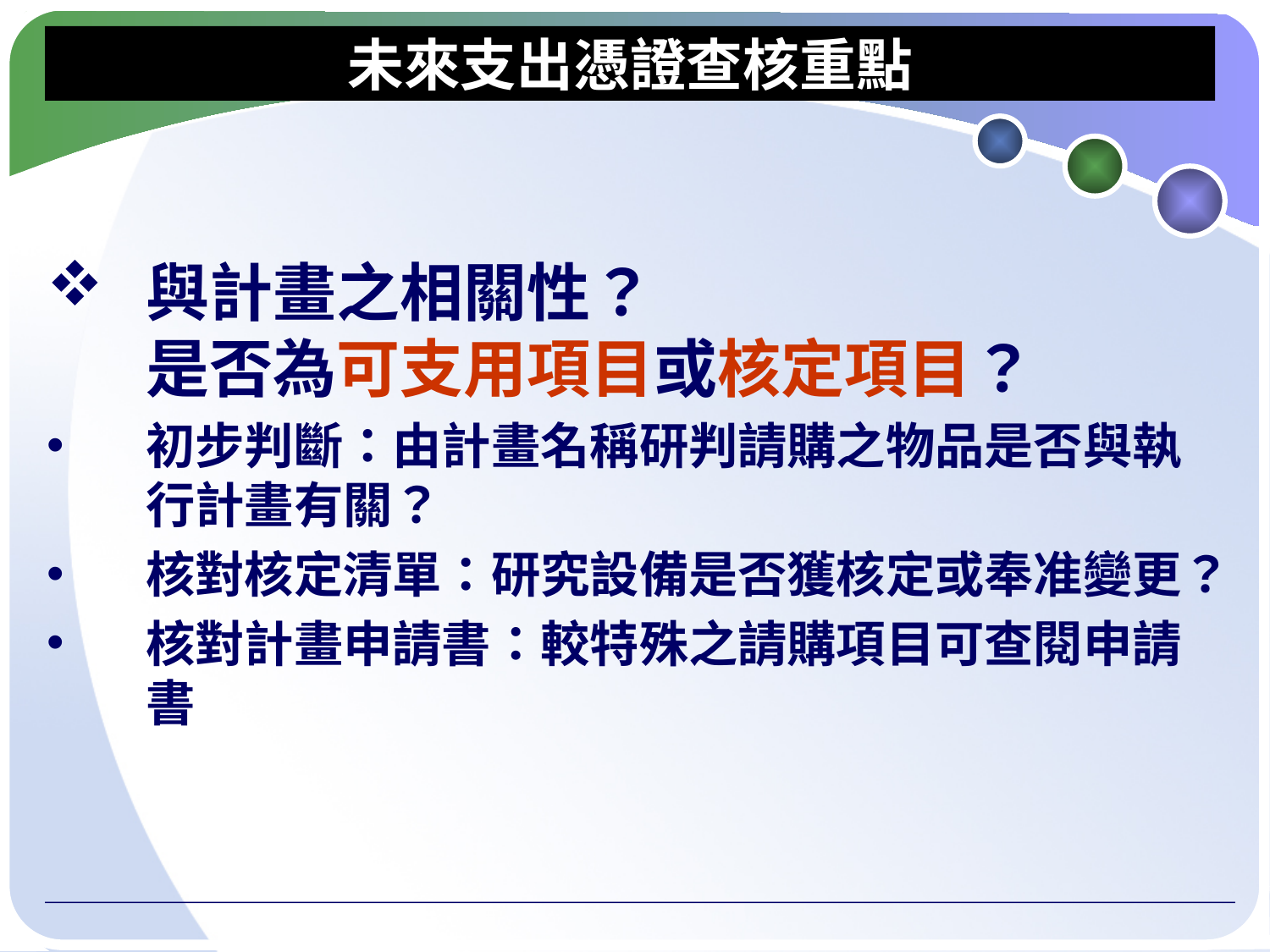

未來支出憑證查核重點

與計畫之相關性？
是否為可支用項目或核定項目？
初步判斷：由計畫名稱研判請購之物品是否與執行計畫有關？
核對核定清單：研究設備是否獲核定或奉准變更？
核對計畫申請書：較特殊之請購項目可查閱申請書